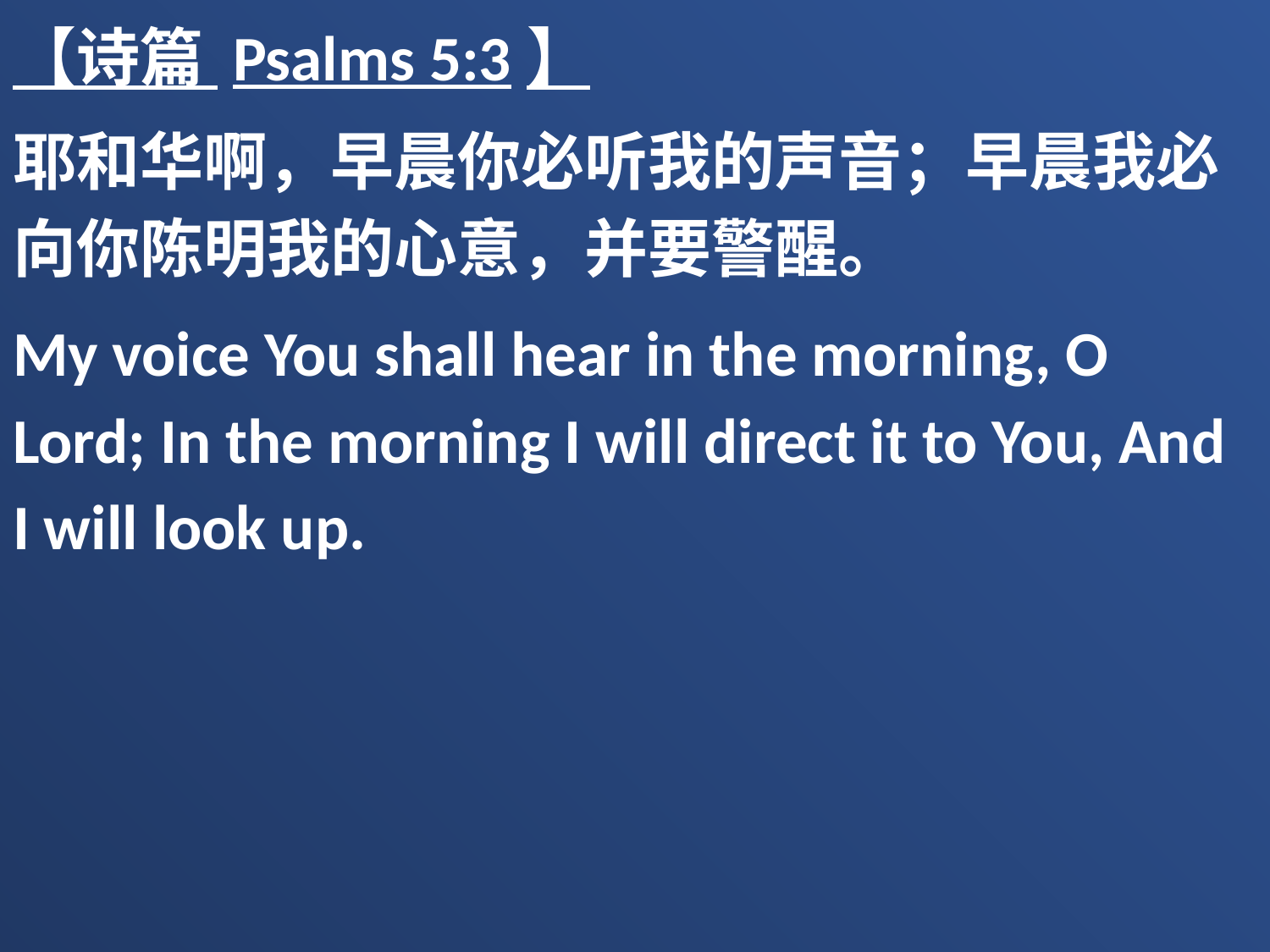

【诗篇 Psalms 5:3】
耶和华啊，早晨你必听我的声音；早晨我必向你陈明我的心意，并要警醒。
My voice You shall hear in the morning, O Lord; In the morning I will direct it to You, And I will look up.